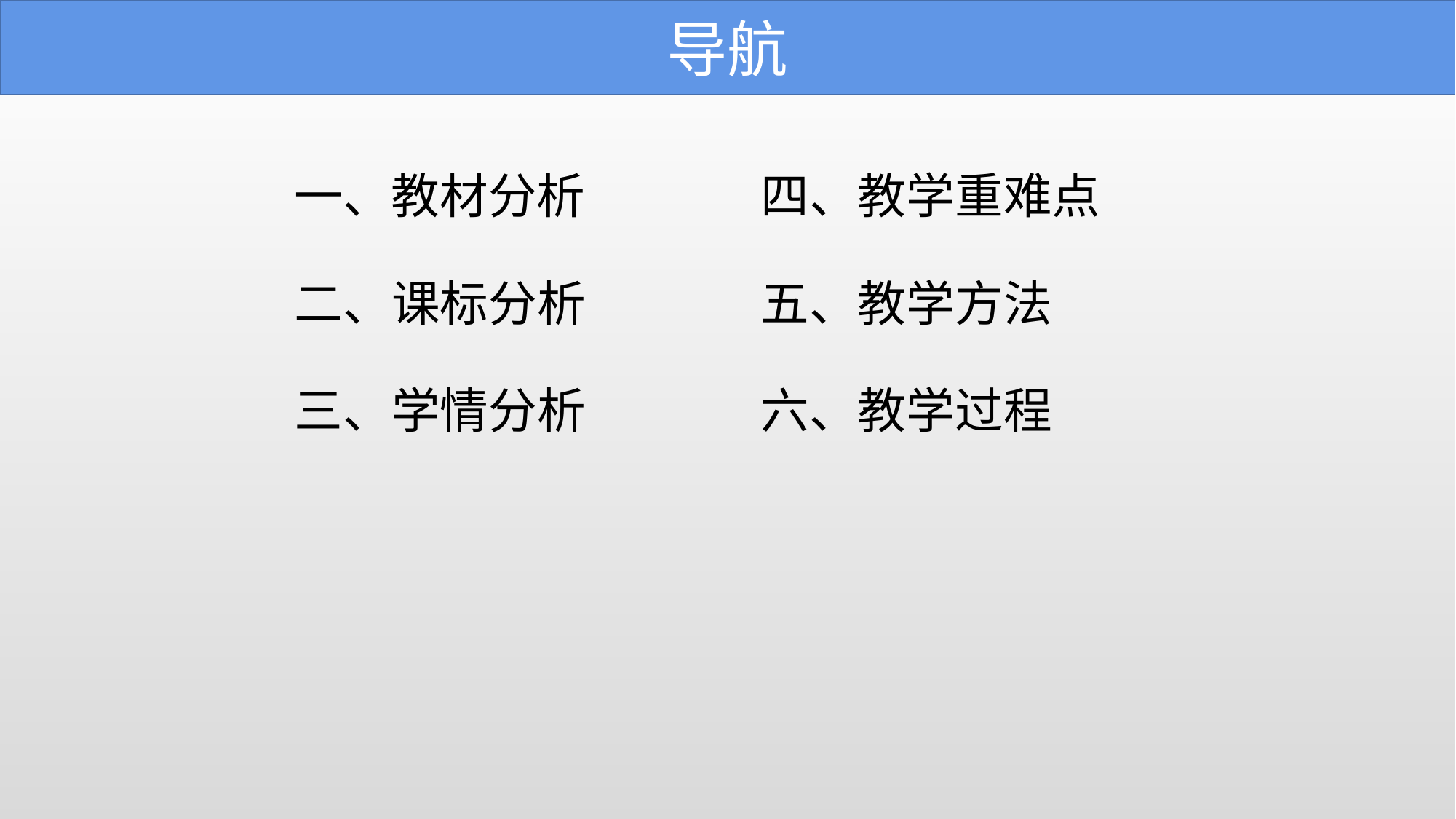

导航
一、教材分析
四、教学重难点
二、课标分析
五、教学方法
三、学情分析
六、教学过程